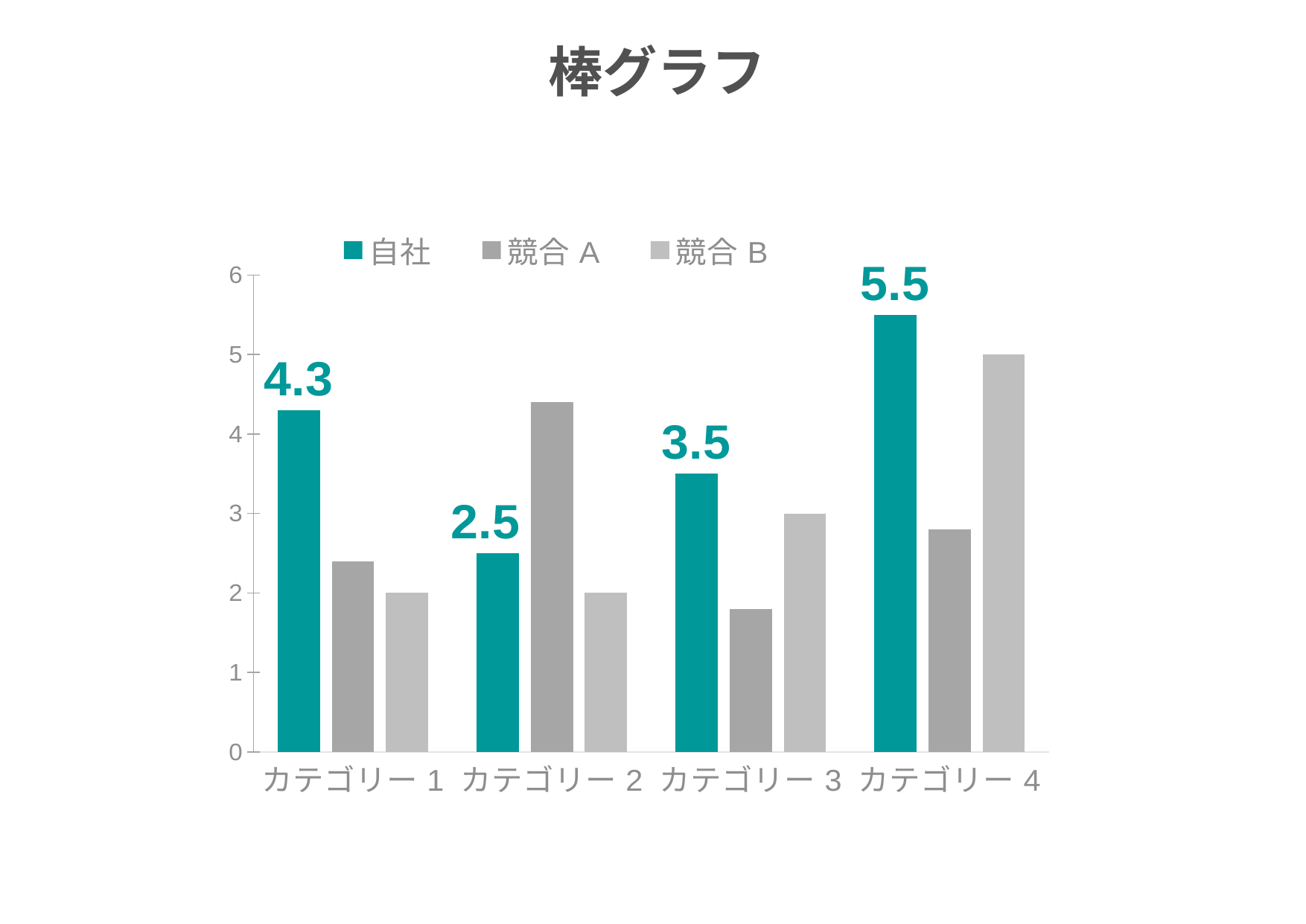

# 棒グラフ

### Chart

| Category | 自社 | 競合A | 競合B |
|---|---|---|---|
| カテゴリー1 | 4.3 | 2.4 | 2.0 |
| カテゴリー2 | 2.5 | 4.4 | 2.0 |
| カテゴリー3 | 3.5 | 1.8 | 3.0 |
| カテゴリー4 | 5.5 | 2.8 | 5.0 |